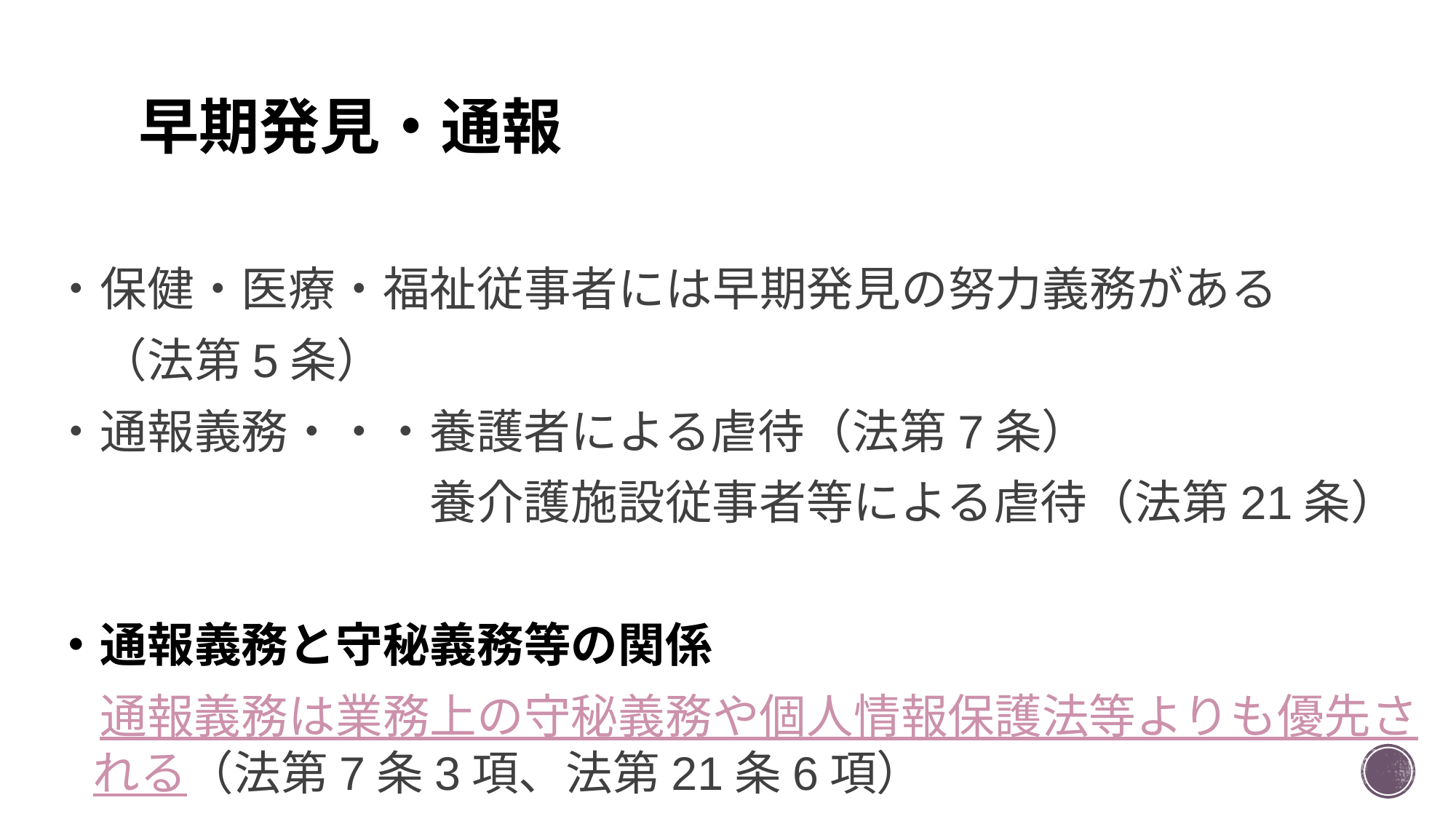

# 早期発見・通報
・保健・医療・福祉従事者には早期発見の努力義務がある
　（法第5条）
・通報義務・・・養護者による虐待（法第7条）
　　　　　　　　養介護施設従事者等による虐待（法第21条）

・通報義務と守秘義務等の関係
　通報義務は業務上の守秘義務や個人情報保護法等よりも優先される（法第7条3項、法第21条6項）